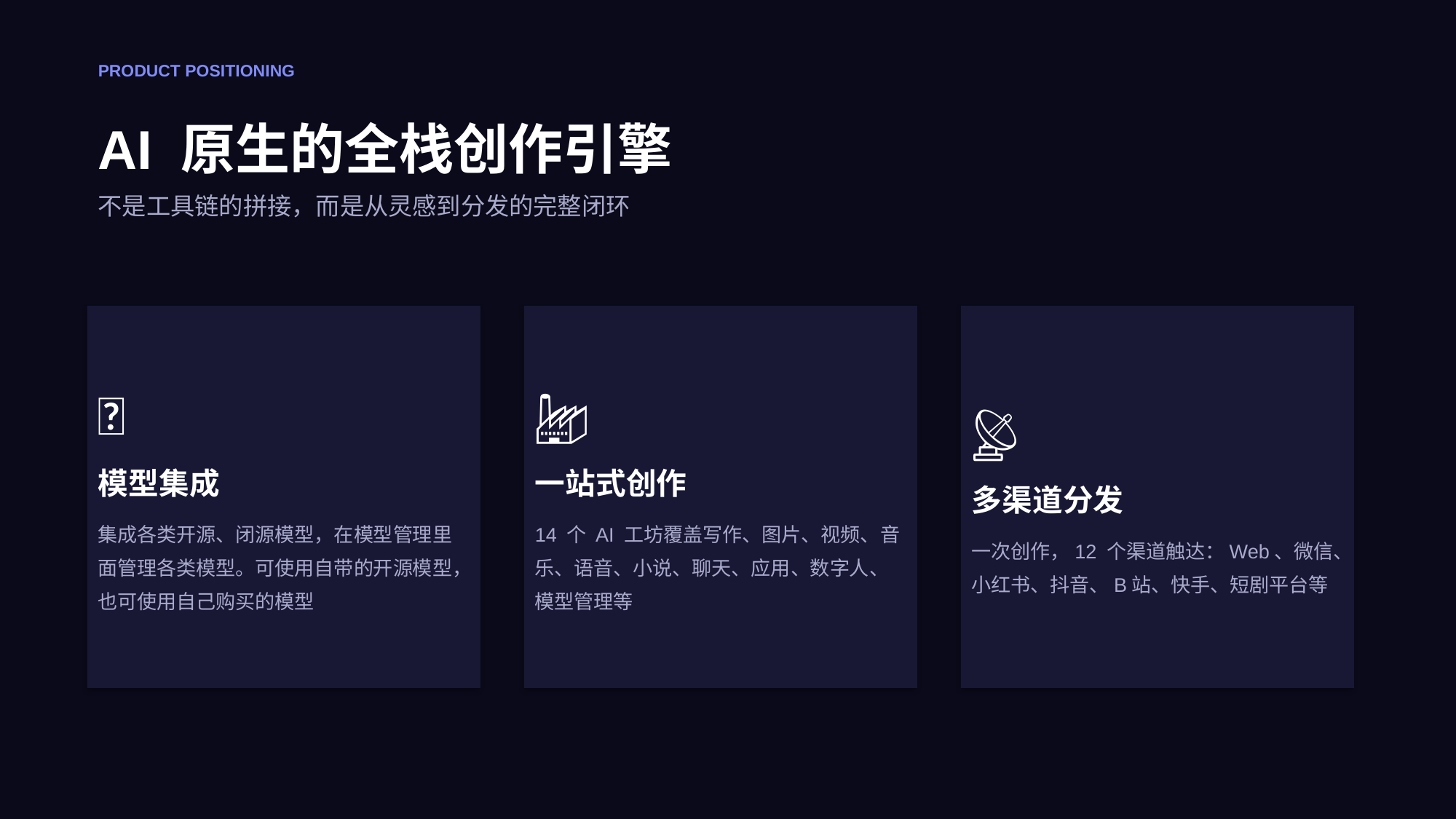

PRODUCT POSITIONING
AI 原生的全栈创作引擎
不是工具链的拼接，而是从灵感到分发的完整闭环
🧩
模型集成
集成各类开源、闭源模型，在模型管理里面管理各类模型。可使用自带的开源模型，也可使用自己购买的模型
🏭
一站式创作
14 个 AI 工坊覆盖写作、图片、视频、音乐、语音、小说、聊天、应用、数字人、模型管理等
📡
多渠道分发
一次创作，12 个渠道触达：Web、微信、小红书、抖音、B站、快手、短剧平台等